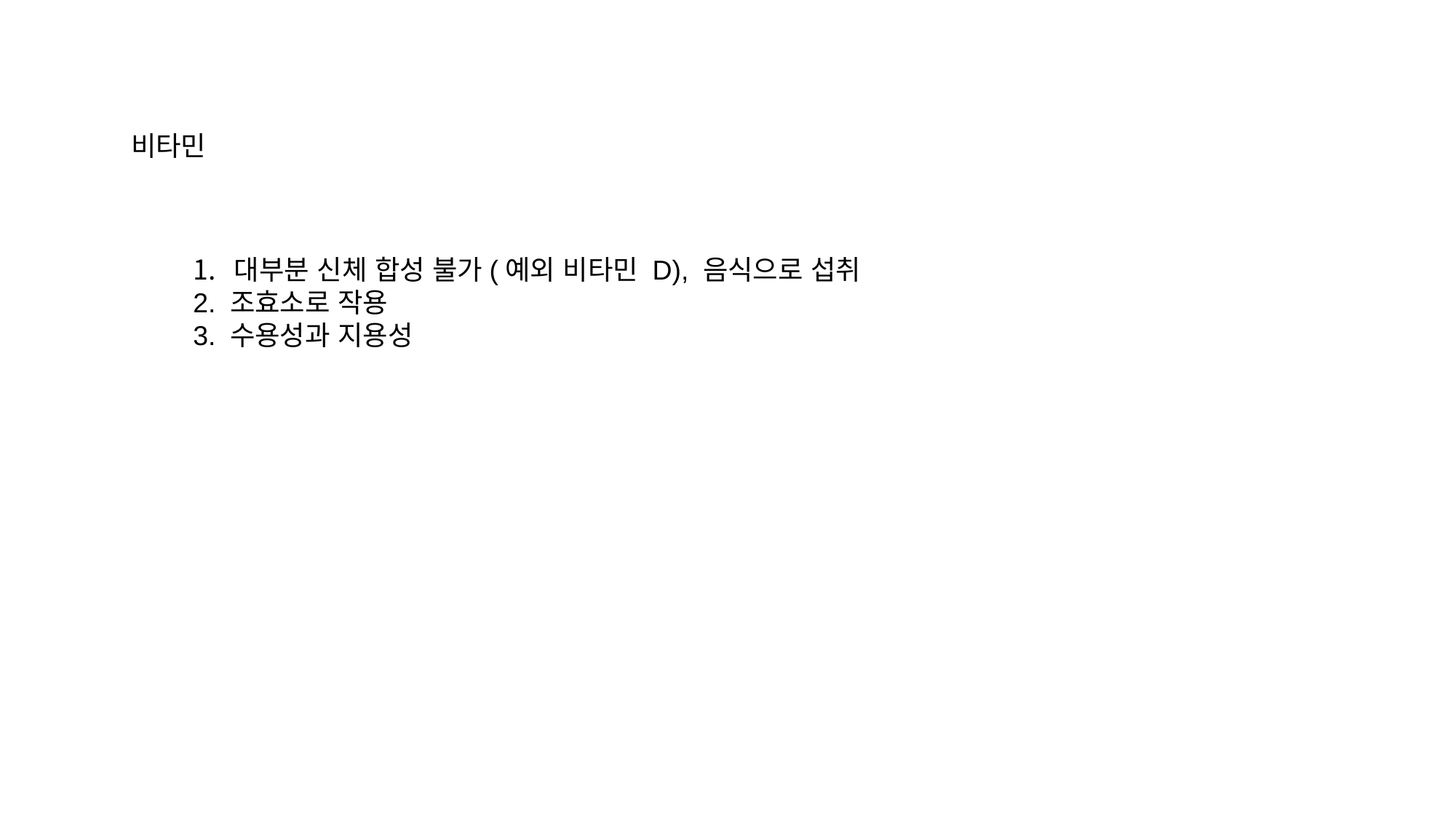

비타민
대부분 신체 합성 불가(예외 비타민 D), 음식으로 섭취
2. 조효소로 작용
3. 수용성과 지용성